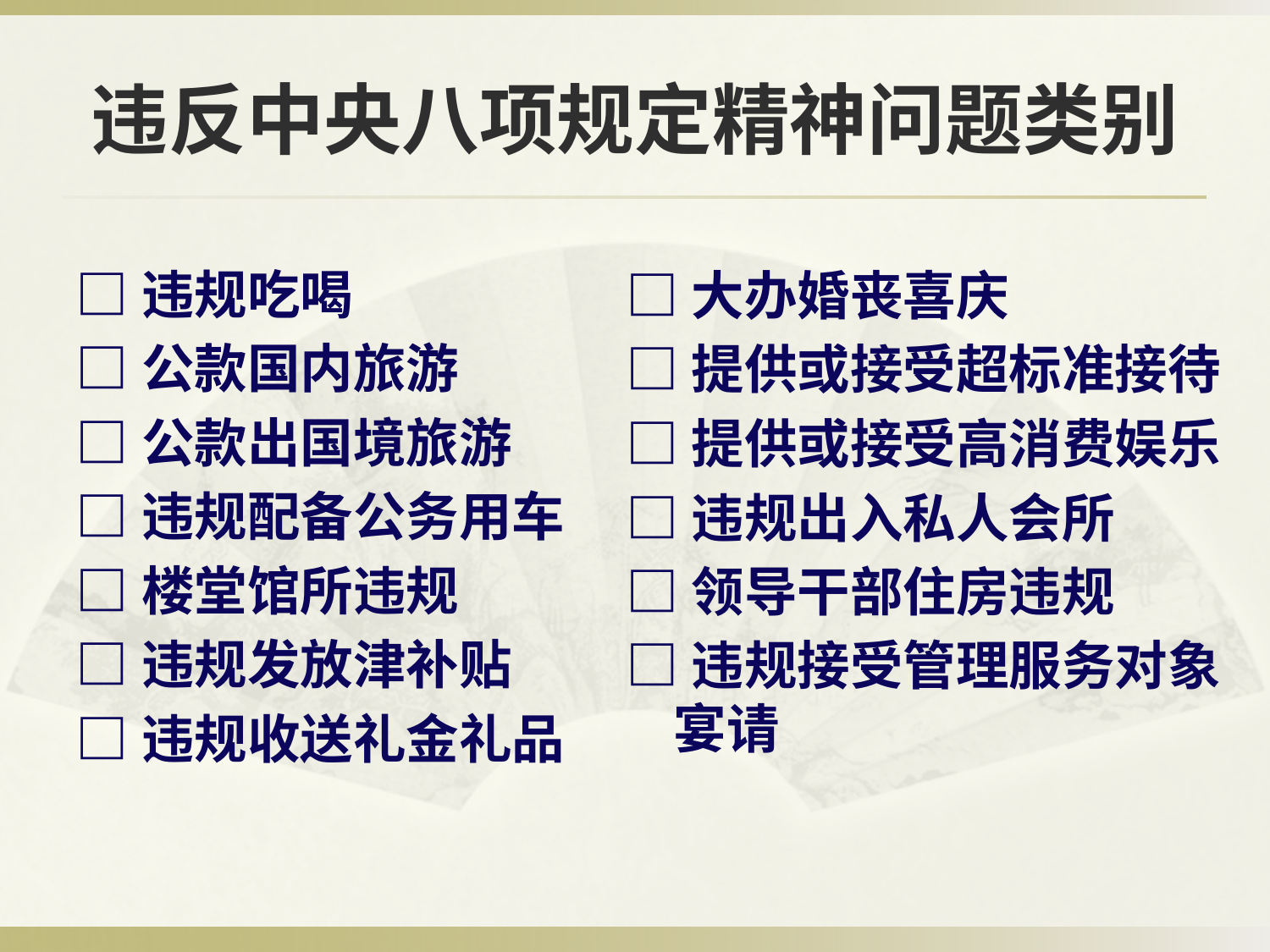

# 违反中央八项规定精神问题类别
□违规吃喝
□公款国内旅游
□公款出国境旅游
□违规配备公务用车
□楼堂馆所违规
□违规发放津补贴
□违规收送礼金礼品
□大办婚丧喜庆
□提供或接受超标准接待
□提供或接受高消费娱乐
□违规出入私人会所
□领导干部住房违规
□违规接受管理服务对象宴请